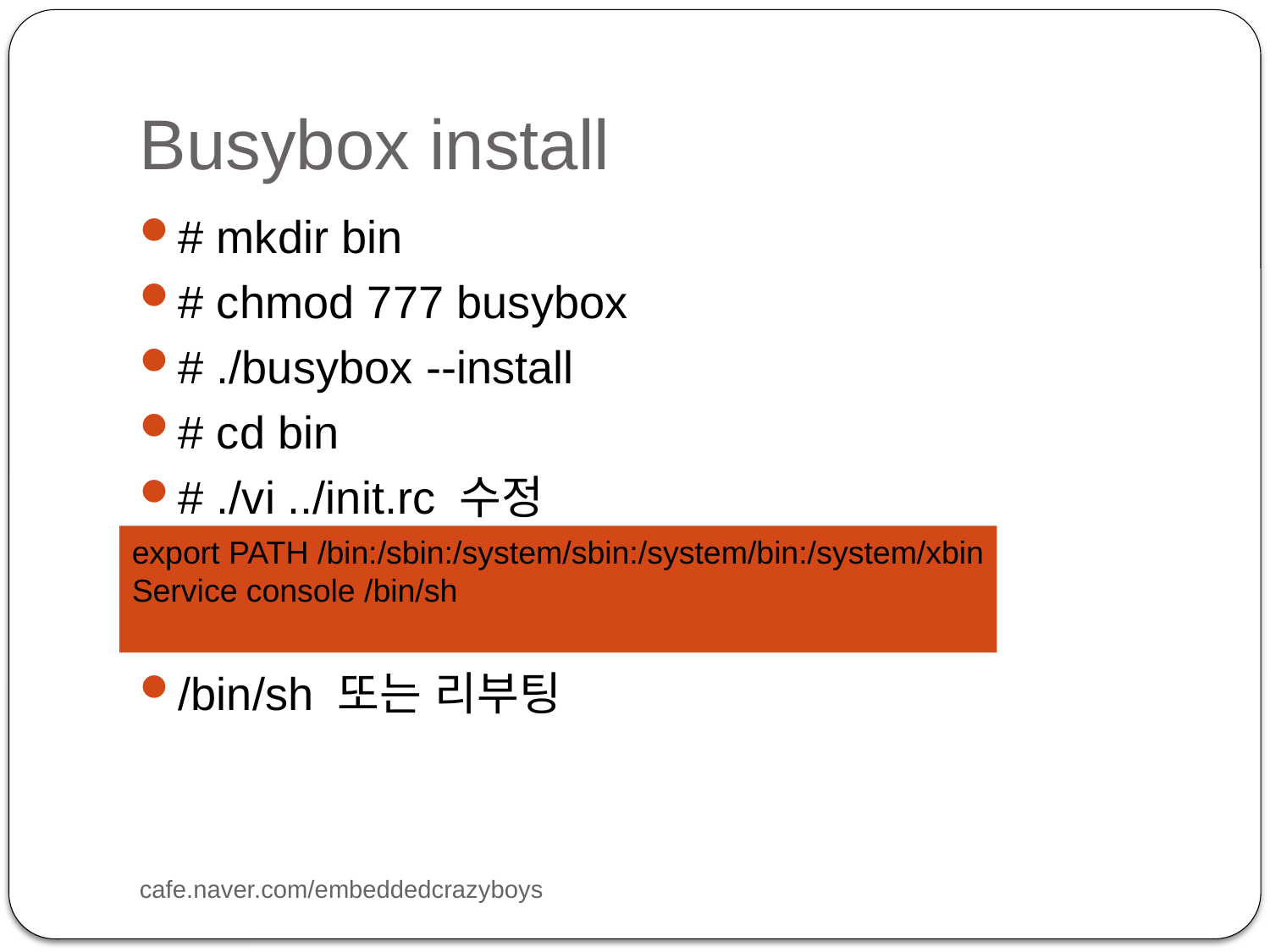

# Busybox install
# mkdir bin
# chmod 777 busybox
# ./busybox --install
# cd bin
# ./vi ../init.rc 수정

/bin/sh 또는 리부팅

export PATH /bin:/sbin:/system/sbin:/system/bin:/system/xbin
Service console /bin/sh

cafe.naver.com/embeddedcrazyboys